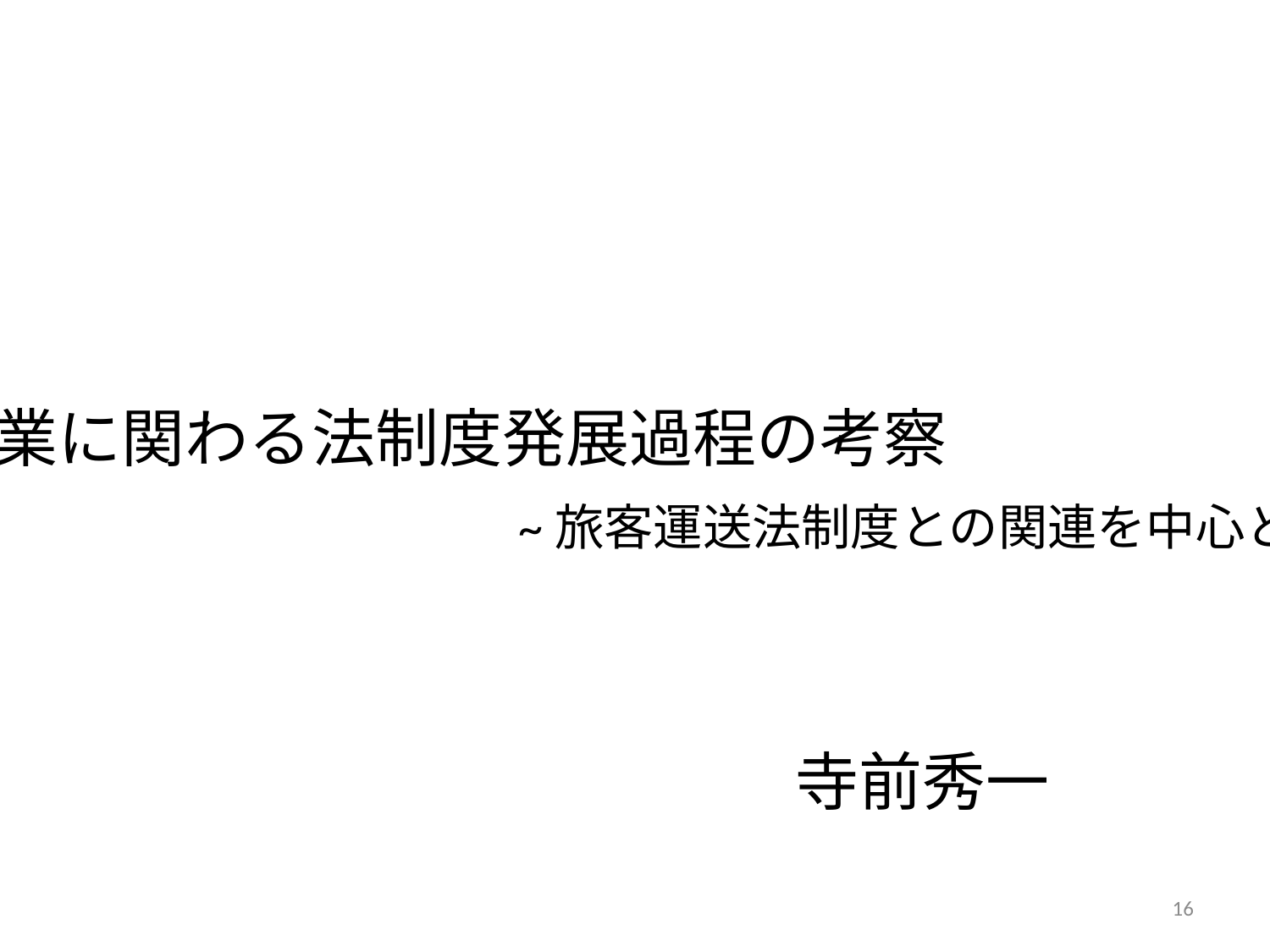

旅行業に関わる法制度発展過程の考察
　　　　　　　　　~旅客運送法制度との関連を中心として~
寺前秀一
16